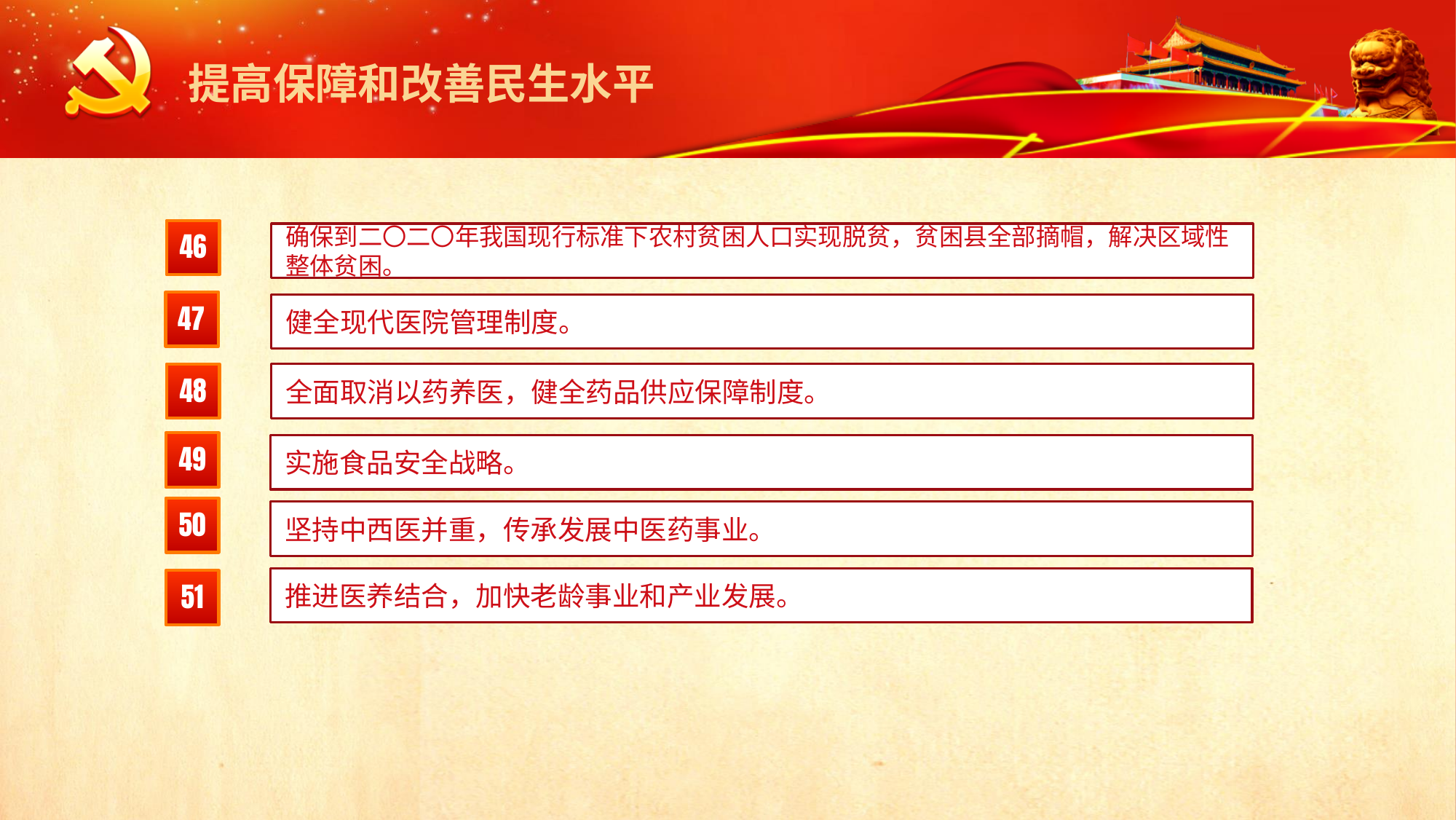

提高保障和改善民生水平

46
确保到二〇二〇年我国现行标准下农村贫困人口实现脱贫，贫困县全部摘帽，解决区域性整体贫困。

47
健全现代医院管理制度。

48
全面取消以药养医，健全药品供应保障制度。

49
实施食品安全战略。

50
坚持中西医并重，传承发展中医药事业。
推进医养结合，加快老龄事业和产业发展。

51